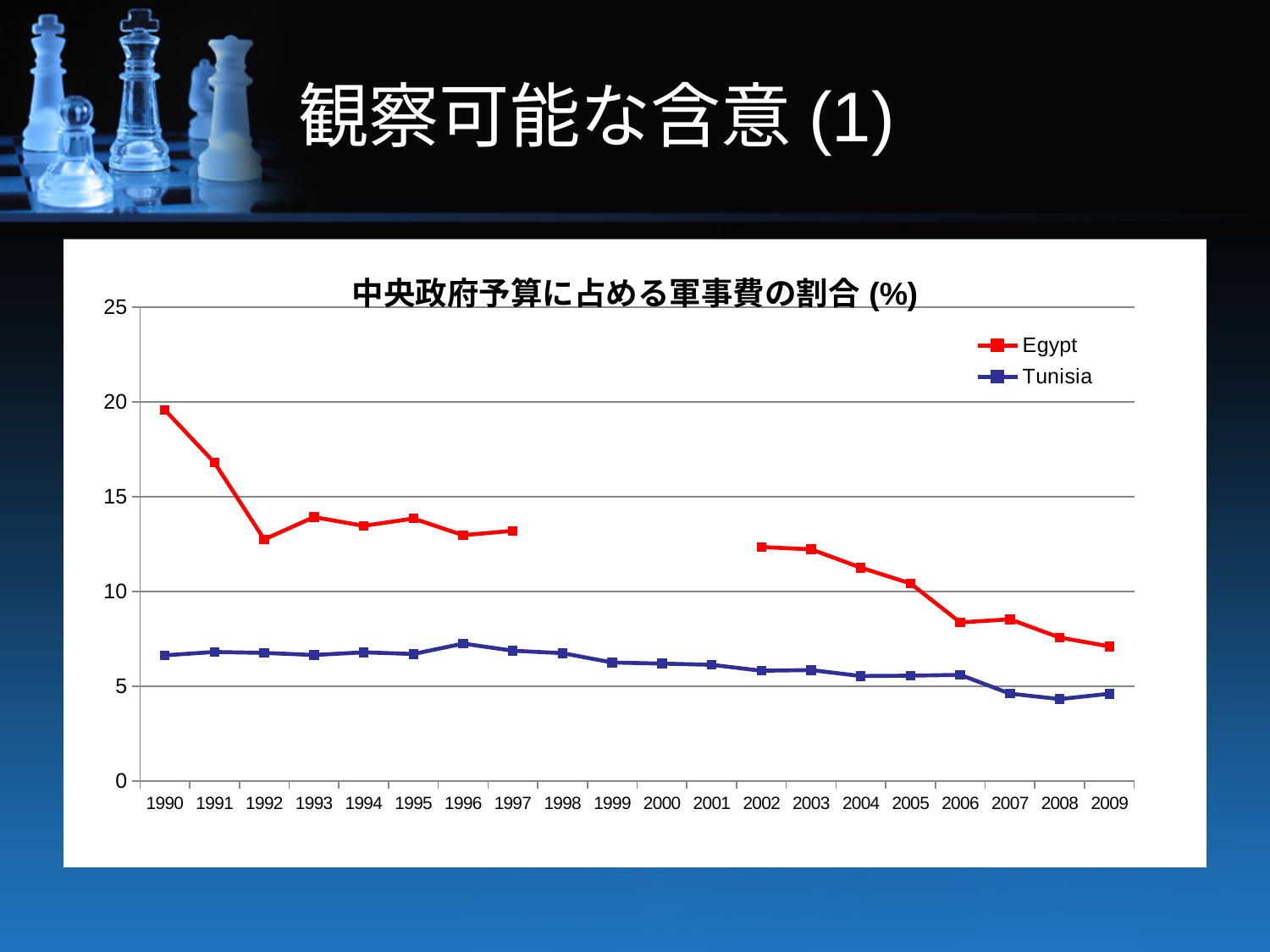

# 観察可能な含意(1)

### Chart: 中央政府予算に占める軍事費の割合(%)

| Category | Egypt | Tunisia |
|---|---|---|
| 1990 | 19.5705813601143 | 6.627549934636547 |
| 1991 | 16.78979399225439 | 6.80502611887618 |
| 1992 | 12.7450778694427 | 6.75354825093653 |
| 1993 | 13.922314996725605 | 6.64316377677051 |
| 1994 | 13.459907834101408 | 6.7870752440866795 |
| 1995 | 13.845751633986906 | 6.6964285714285685 |
| 1996 | 12.966887202963505 | 7.24488458730367 |
| 1997 | 13.1966538885354 | 6.869990631830957 |
| 1998 | None | 6.741682025414694 |
| 1999 | None | 6.247513519088807 |
| 2000 | None | 6.19178230996931 |
| 2001 | None | 6.1267203653199696 |
| 2002 | 12.340668707140399 | 5.81381580505364 |
| 2003 | 12.222971966384195 | 5.850168819157347 |
| 2004 | 11.2521935033985 | 5.53402325488472 |
| 2005 | 10.419760117703705 | 5.55266354329342 |
| 2006 | 8.36391917826359 | 5.596462900185141 |
| 2007 | 8.52949899491416 | 4.605152253536237 |
| 2008 | 7.563180958846627 | 4.3199692566605075 |
| 2009 | 7.1 | 4.6 |